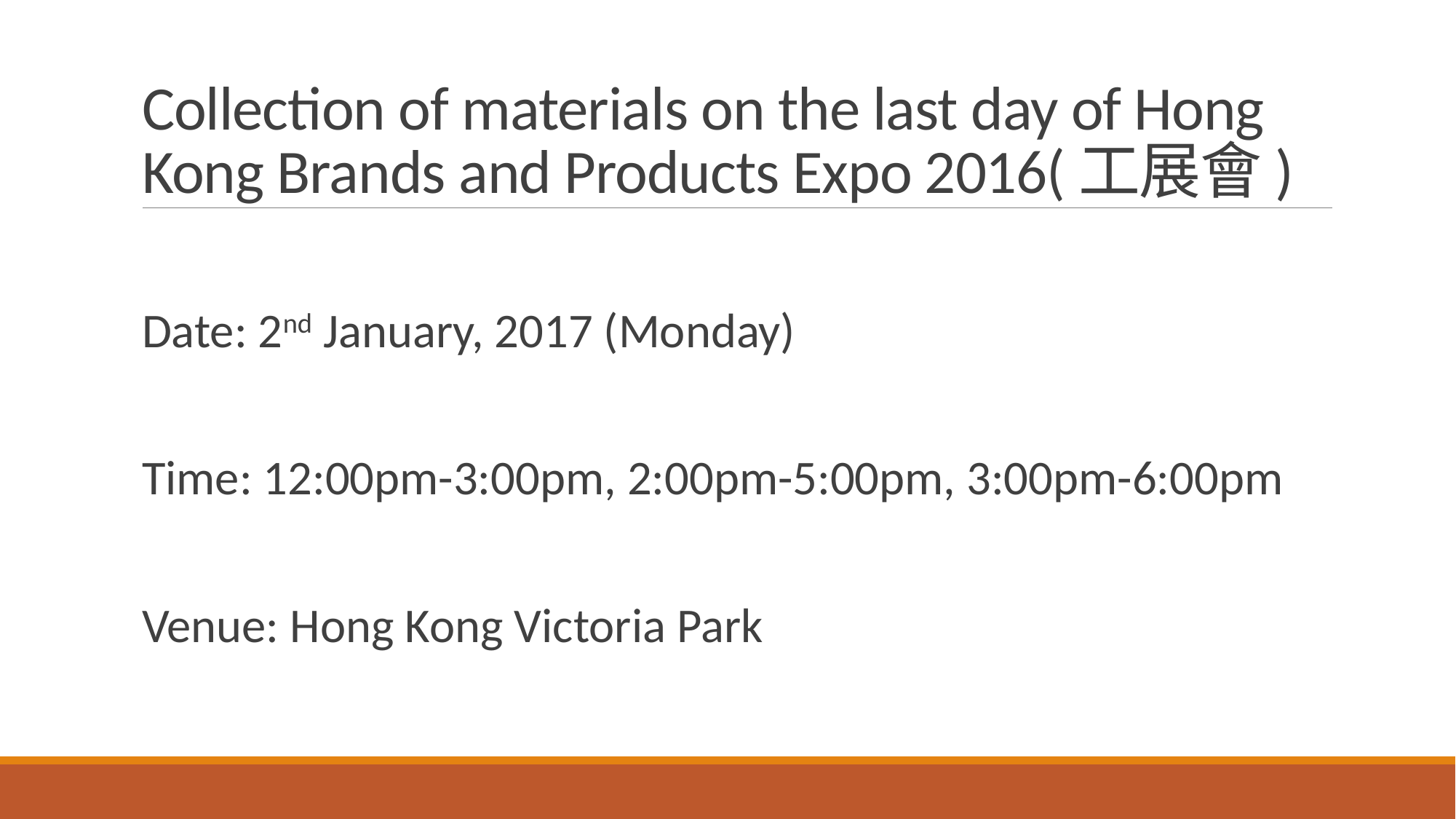

# Collection of materials on the last day of Hong Kong Brands and Products Expo 2016(工展會)

Date: 2nd January, 2017 (Monday)

Time: 12:00pm-3:00pm, 2:00pm-5:00pm, 3:00pm-6:00pm

Venue: Hong Kong Victoria Park